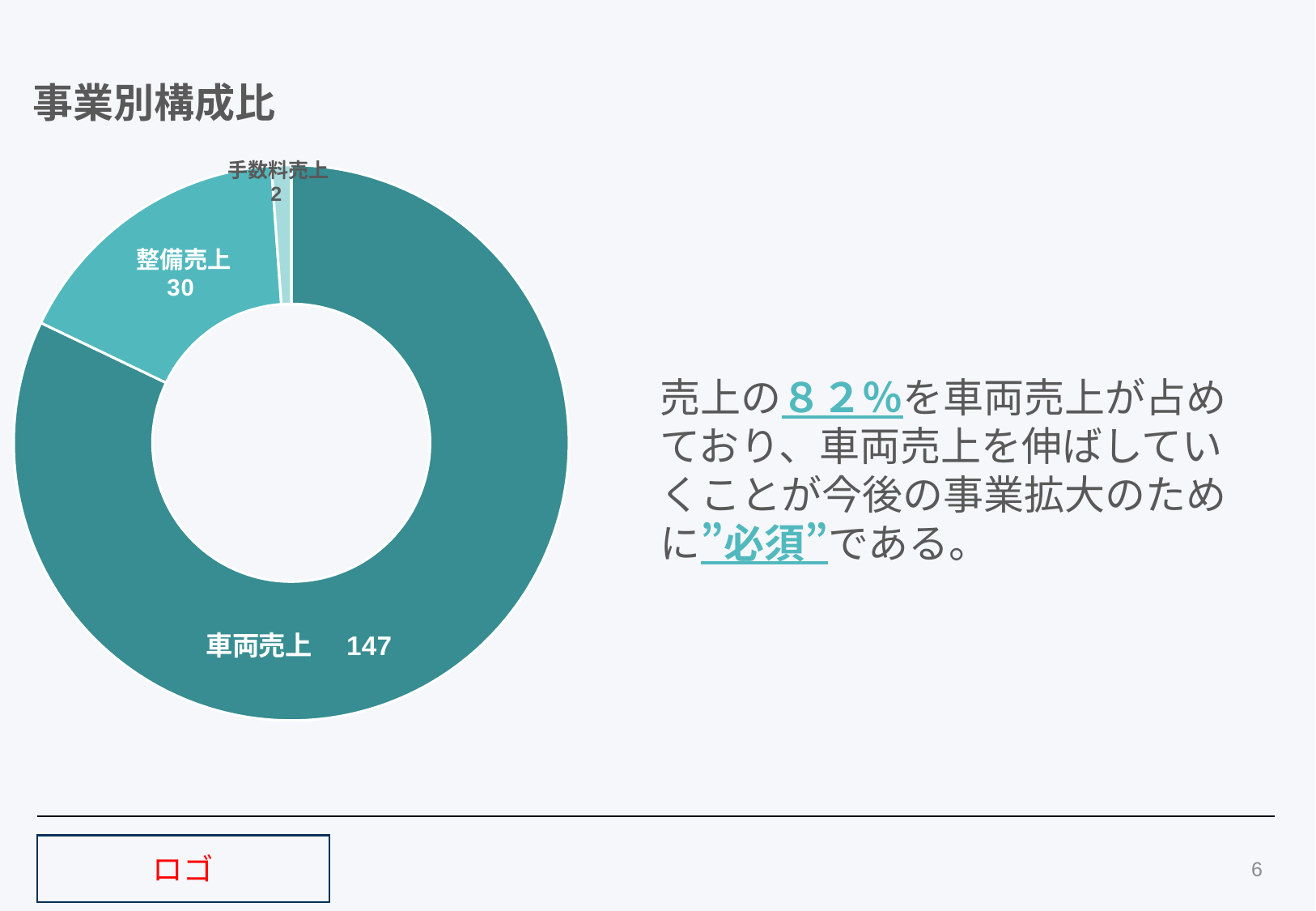

事業別構成比

### Chart

| Category | 売上高構成比 |
|---|---|
| 車両売上高 | 147.145 |
| 整備売上高 | 30.012 |
| 手数料売上高 | 2.059 |
売上の８２％を車両売上が占めており、車両売上を伸ばしていくことが今後の事業拡大のために”必須”である。
6